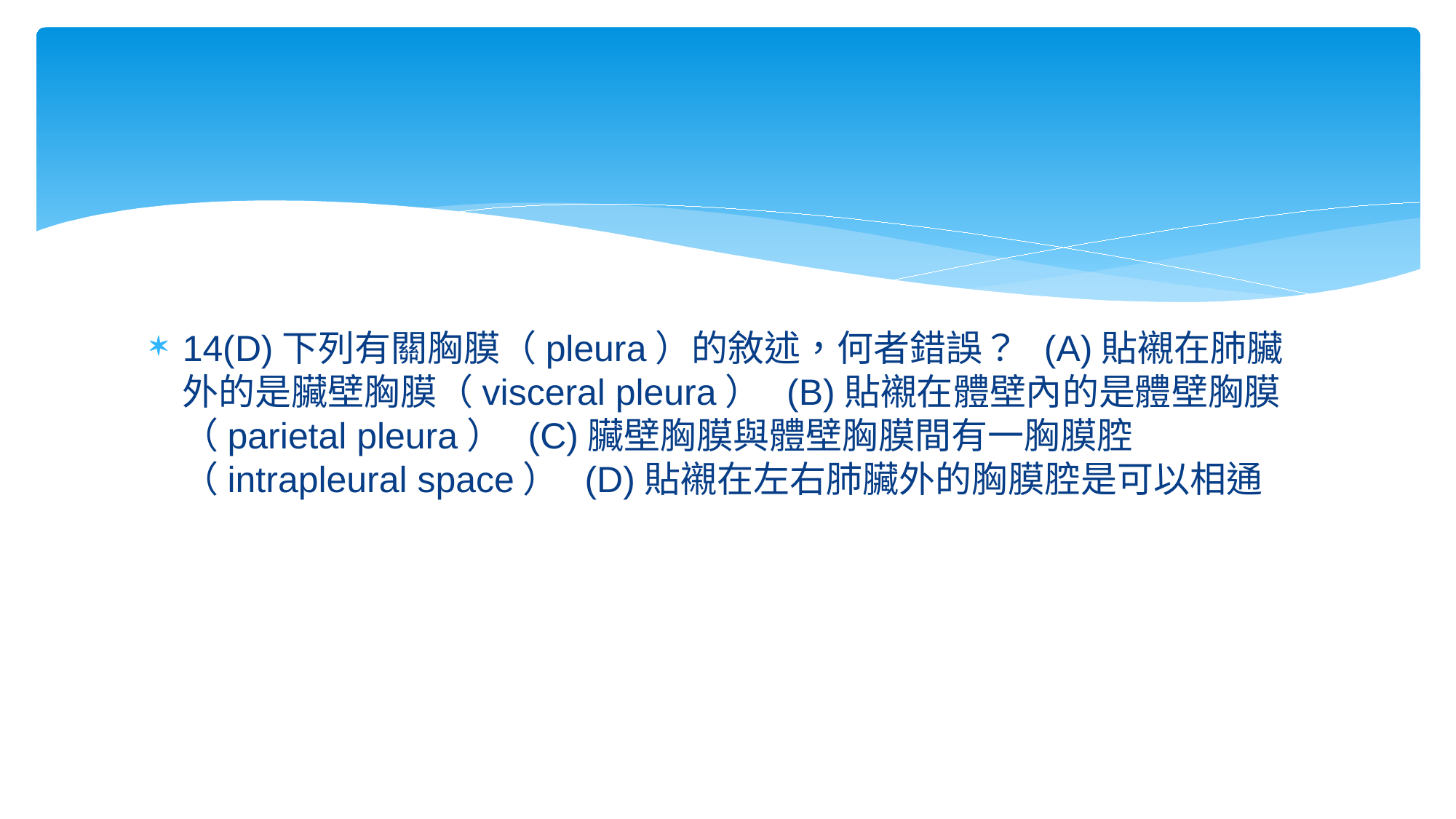

#
14(D)下列有關胸膜（pleura）的敘述，何者錯誤？  (A)貼襯在肺臟外的是臟壁胸膜（visceral pleura）  (B)貼襯在體壁內的是體壁胸膜（parietal pleura）  (C)臟壁胸膜與體壁胸膜間有一胸膜腔（intrapleural space）  (D)貼襯在左右肺臟外的胸膜腔是可以相通